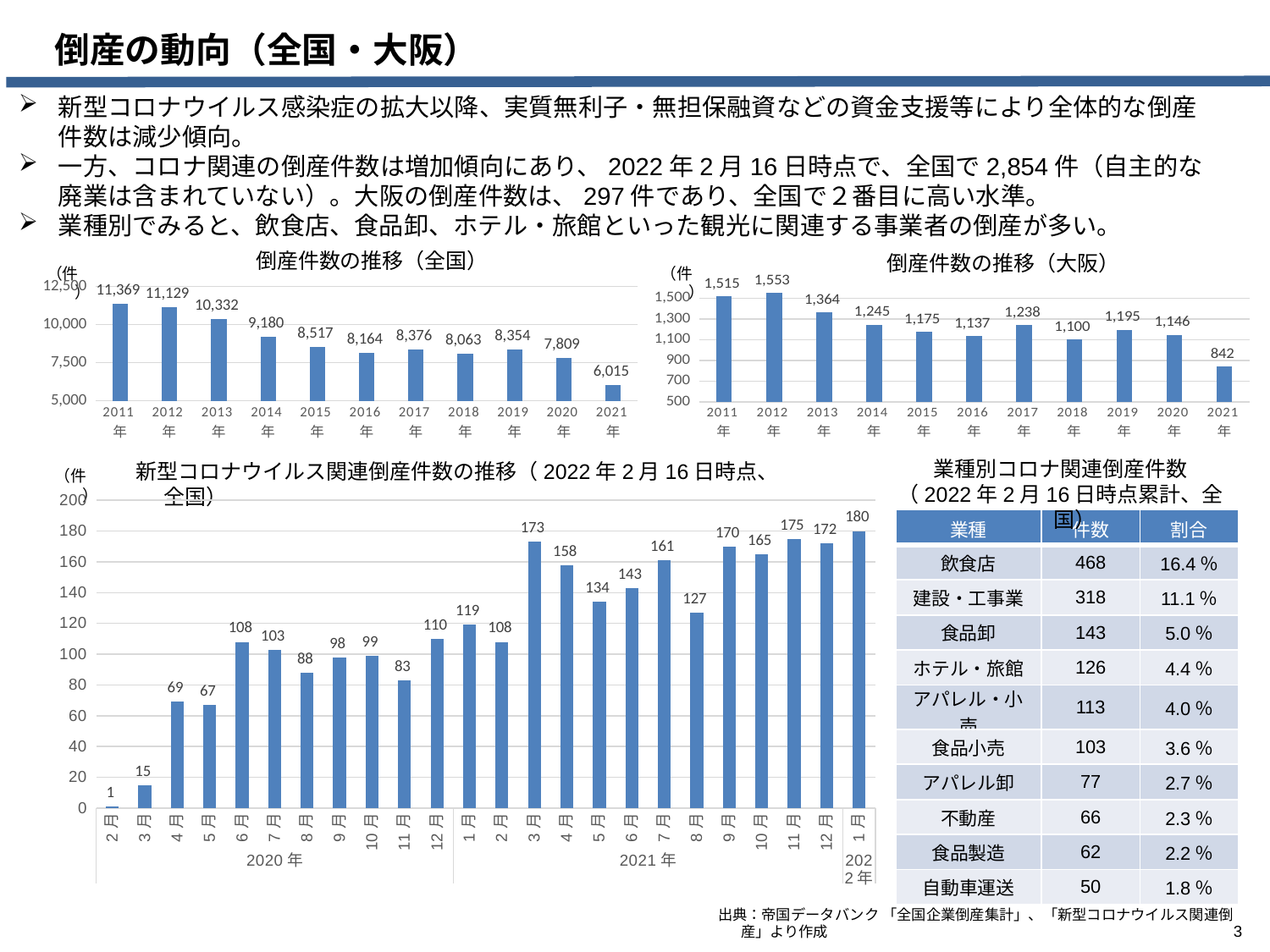

倒産の動向（全国・大阪）
新型コロナウイルス感染症の拡大以降、実質無利子・無担保融資などの資金支援等により全体的な倒産件数は減少傾向。
一方、コロナ関連の倒産件数は増加傾向にあり、2022年2月16日時点で、全国で2,854件（自主的な廃業は含まれていない）。大阪の倒産件数は、297件であり、全国で２番目に高い水準。
業種別でみると、飲食店、食品卸、ホテル・旅館といった観光に関連する事業者の倒産が多い。
倒産件数の推移（全国）
倒産件数の推移（大阪）
（件）
（件）

### Chart

| Category | 大阪 |
|---|---|
| 2011年 | 1515.0 |
| 2012年 | 1553.0 |
| 2013年 | 1364.0 |
| 2014年 | 1245.0 |
| 2015年 | 1175.0 |
| 2016年 | 1137.0 |
| 2017年 | 1238.0 |
| 2018年 | 1100.0 |
| 2019年 | 1195.0 |
| 2020年 | 1146.0 |
| 2021年 | 842.0 |

### Chart

| Category | 全国 |
|---|---|
| 2011年 | 11369.0 |
| 2012年 | 11129.0 |
| 2013年 | 10332.0 |
| 2014年 | 9180.0 |
| 2015年 | 8517.0 |
| 2016年 | 8164.0 |
| 2017年 | 8376.0 |
| 2018年 | 8063.0 |
| 2019年 | 8354.0 |
| 2020年 | 7809.0 |
| 2021年 | 6015.0 |
業種別コロナ関連倒産件数
（2022年2月16日時点累計、全国）
新型コロナウイルス関連倒産件数の推移（2022年2月16日時点、全国）
（件）

### Chart

| Category |  |
|---|---|
| 2月 | 1.0 |
| 3月 | 15.0 |
| 4月 | 69.0 |
| 5月 | 67.0 |
| 6月 | 108.0 |
| 7月 | 103.0 |
| 8月 | 88.0 |
| 9月 | 98.0 |
| 10月 | 99.0 |
| 11月 | 83.0 |
| 12月 | 110.0 |
| 1月 | 119.0 |
| 2月 | 108.0 |
| 3月 | 173.0 |
| 4月 | 158.0 |
| 5月 | 134.0 |
| 6月 | 143.0 |
| 7月 | 161.0 |
| 8月 | 127.0 |
| 9月 | 170.0 |
| 10月 | 165.0 |
| 11月 | 175.0 |
| 12月 | 172.0 |
| 1月 | 180.0 |
| 業種 | 件数 | 割合 |
| --- | --- | --- |
| 飲食店 | 468 | 16.4％ |
| 建設・工事業 | 318 | 11.1％ |
| 食品卸 | 143 | 5.0％ |
| ホテル・旅館 | 126 | 4.4％ |
| アパレル・小売 | 113 | 4.0％ |
| 食品小売 | 103 | 3.6％ |
| アパレル卸 | 77 | 2.7％ |
| 不動産 | 66 | 2.3％ |
| 食品製造 | 62 | 2.2％ |
| 自動車運送 | 50 | 1.8％ |
出典：帝国データバンク 「全国企業倒産集計」、「新型コロナウイルス関連倒産」より作成
3